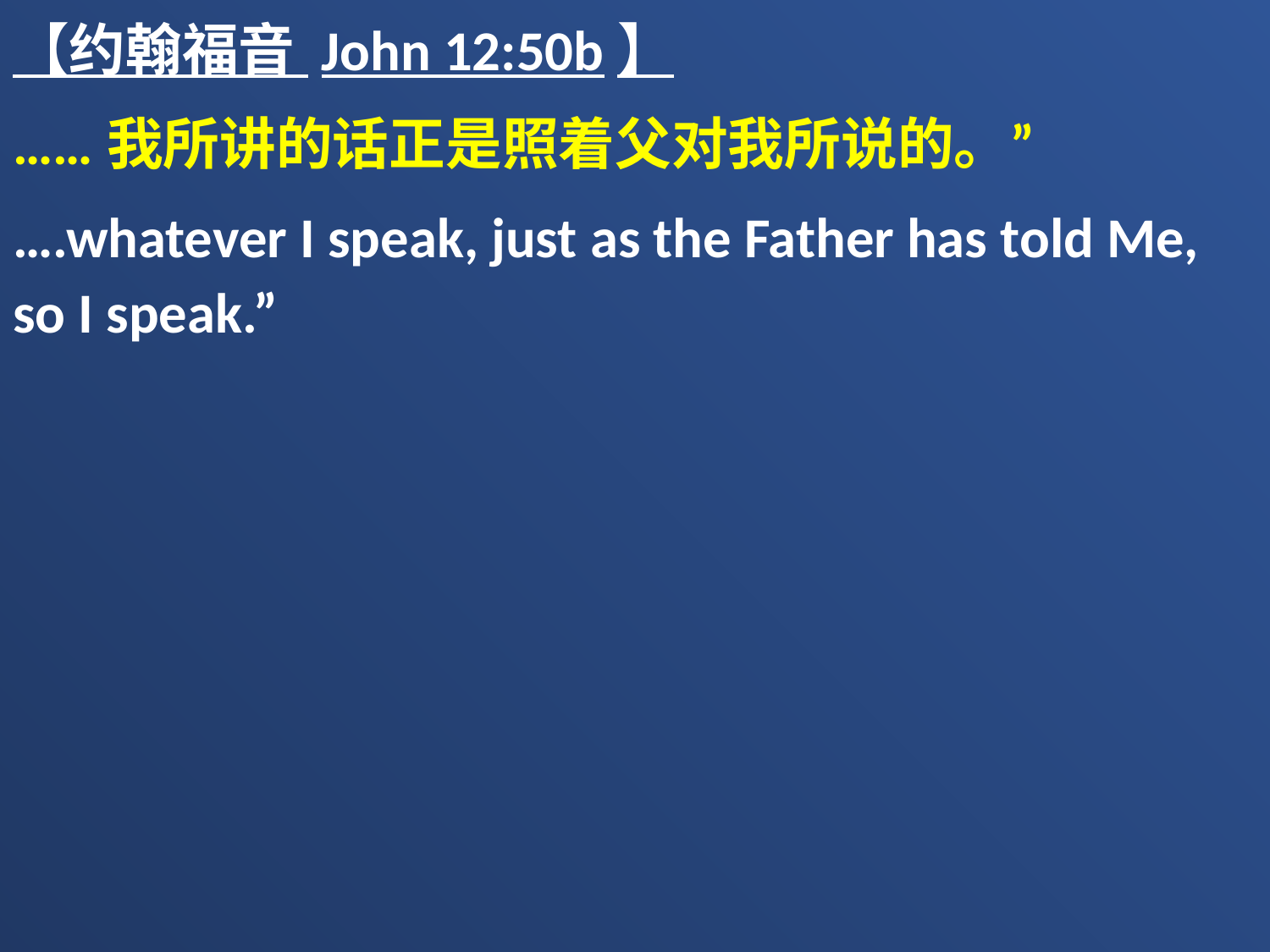

【约翰福音 John 12:50b】
……我所讲的话正是照着父对我所说的。”
….whatever I speak, just as the Father has told Me, so I speak.”